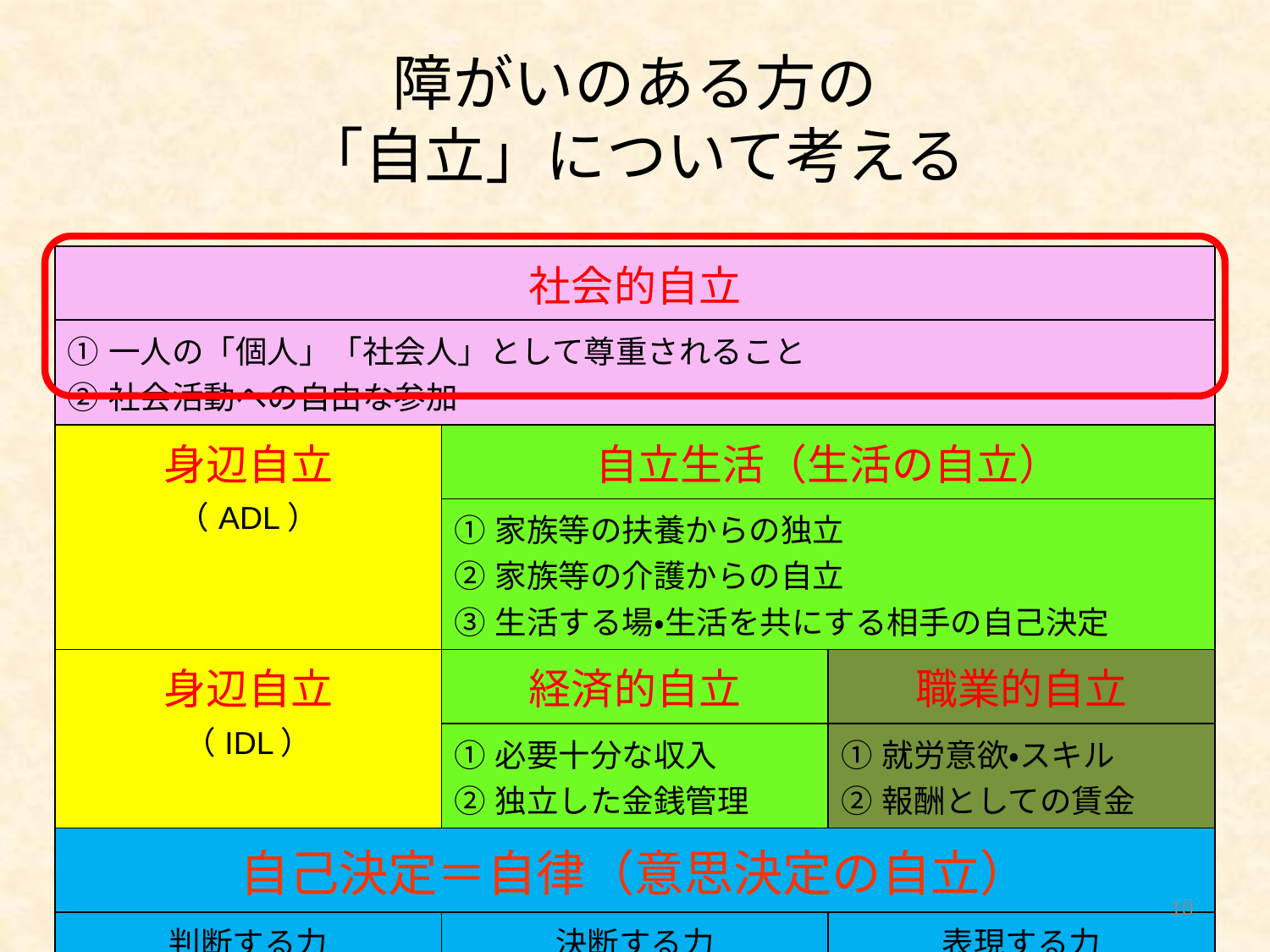

# 障がいのある方の 「自立」について考える

| 社会的自立 |  |  |
| --- | --- | --- |
| ①一人の「個人」「社会人」として尊重されること ②社会活動への自由な参加 |  |  |
| 身辺自立 （ADL） | 自立生活（生活の自立） |  |
|  | ①家族等の扶養からの独立 ②家族等の介護からの自立 ③生活する場・生活を共にする相手の自己決定 |  |
| 身辺自立 （IDL） | 経済的自立 | 職業的自立 |
|  | ①必要十分な収入 ②独立した金銭管理 | ①就労意欲・スキル ②報酬としての賃金 |
| 自己決定＝自律（意思決定の自立） |  |  |
| 判断する力 | 決断する力 | 表現する力 |
10